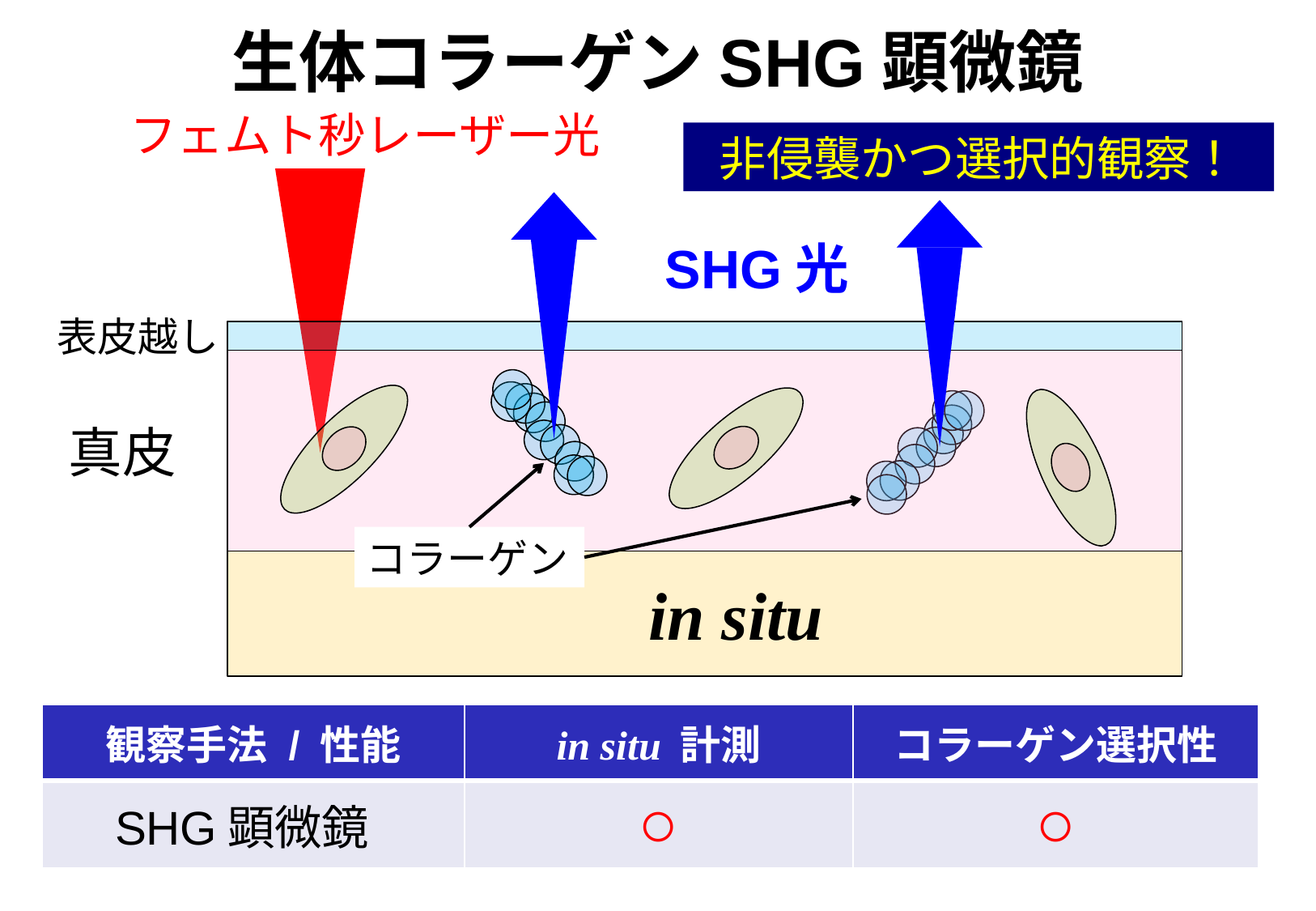

# 生体コラーゲンSHG顕微鏡
フェムト秒レーザー光
非侵襲かつ選択的観察！

SHG光
表皮越し

真皮

コラーゲン

in situ
| 観察手法 / 性能 | in situ 計測 | コラーゲン選択性 |
| --- | --- | --- |
| SHG顕微鏡 | ○ | ○ |